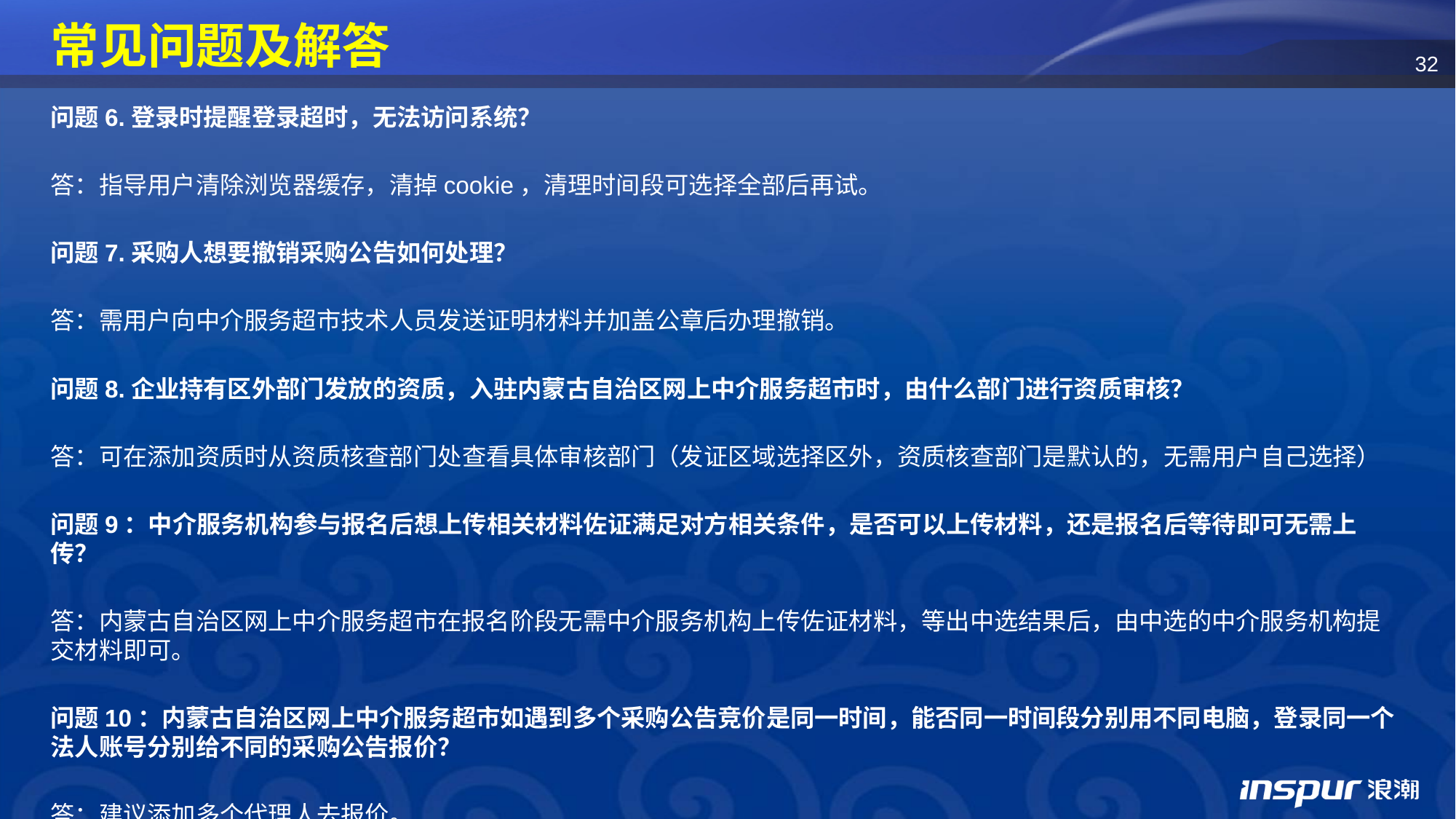

# 常见问题及解答
问题6.登录时提醒登录超时，无法访问系统？

答：指导用户清除浏览器缓存，清掉cookie，清理时间段可选择全部后再试。

问题7.采购人想要撤销采购公告如何处理？

答：需用户向中介服务超市技术人员发送证明材料并加盖公章后办理撤销。

问题8.企业持有区外部门发放的资质，入驻内蒙古自治区网上中介服务超市时，由什么部门进行资质审核？

答：可在添加资质时从资质核查部门处查看具体审核部门（发证区域选择区外，资质核查部门是默认的，无需用户自己选择）

问题9：中介服务机构参与报名后想上传相关材料佐证满足对方相关条件，是否可以上传材料，还是报名后等待即可无需上传？

答：内蒙古自治区网上中介服务超市在报名阶段无需中介服务机构上传佐证材料，等出中选结果后，由中选的中介服务机构提交材料即可。

问题10：内蒙古自治区网上中介服务超市如遇到多个采购公告竞价是同一时间，能否同一时间段分别用不同电脑，登录同一个法人账号分别给不同的采购公告报价？

答：建议添加多个代理人去报价。